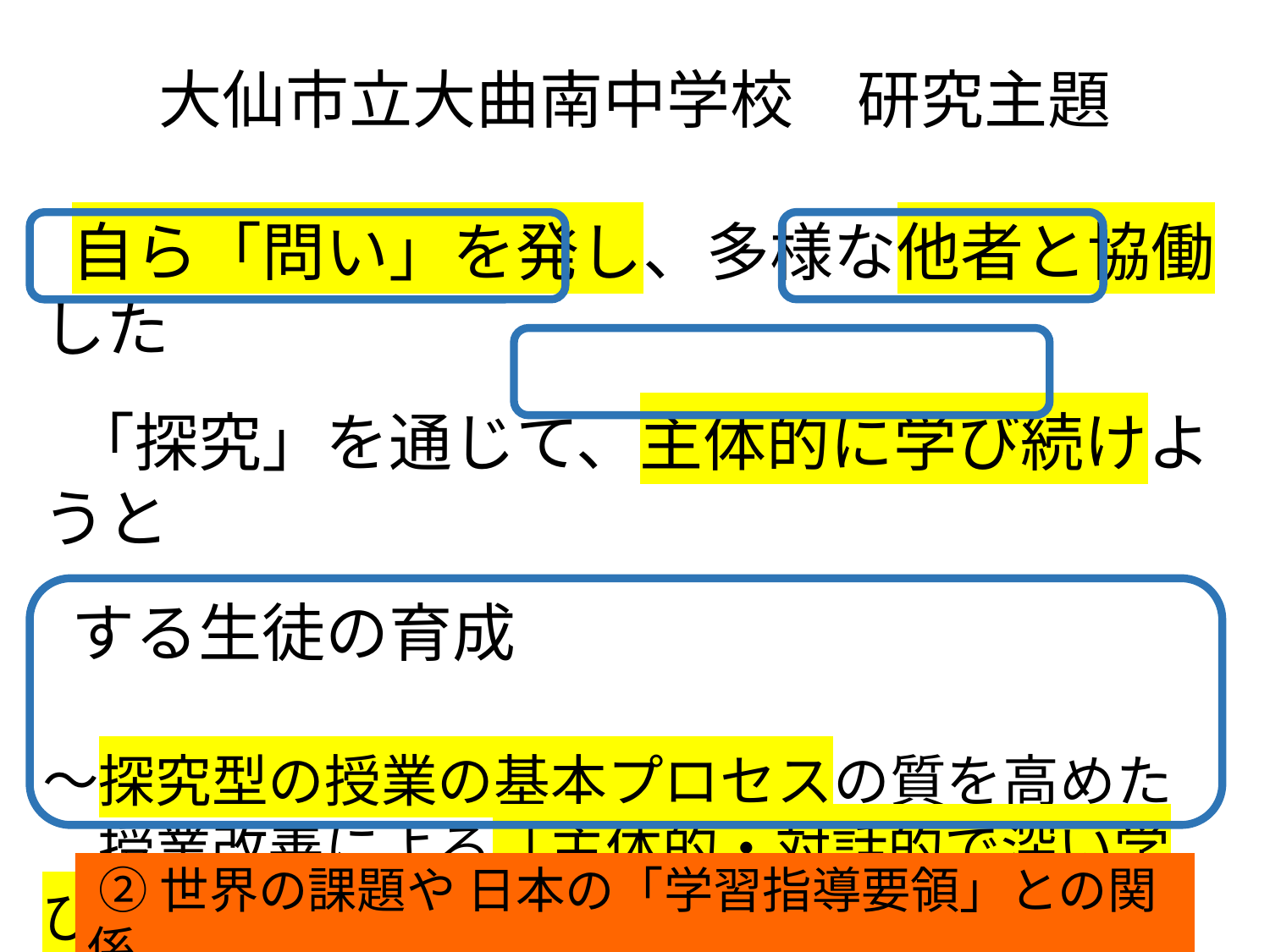

大仙市立大曲南中学校　研究主題

 自ら「問い」を発し、多様な他者と協働した

 「探究」を通じて、主体的に学び続けようと

 する生徒の育成

～探究型の授業の基本プロセスの質を高めた
　授業改善による「主体的・対話的で深い学び」
　　　　　　　　　　　　　　　　の実現～

 ②世界の課題や 日本の「学習指導要領」との関係